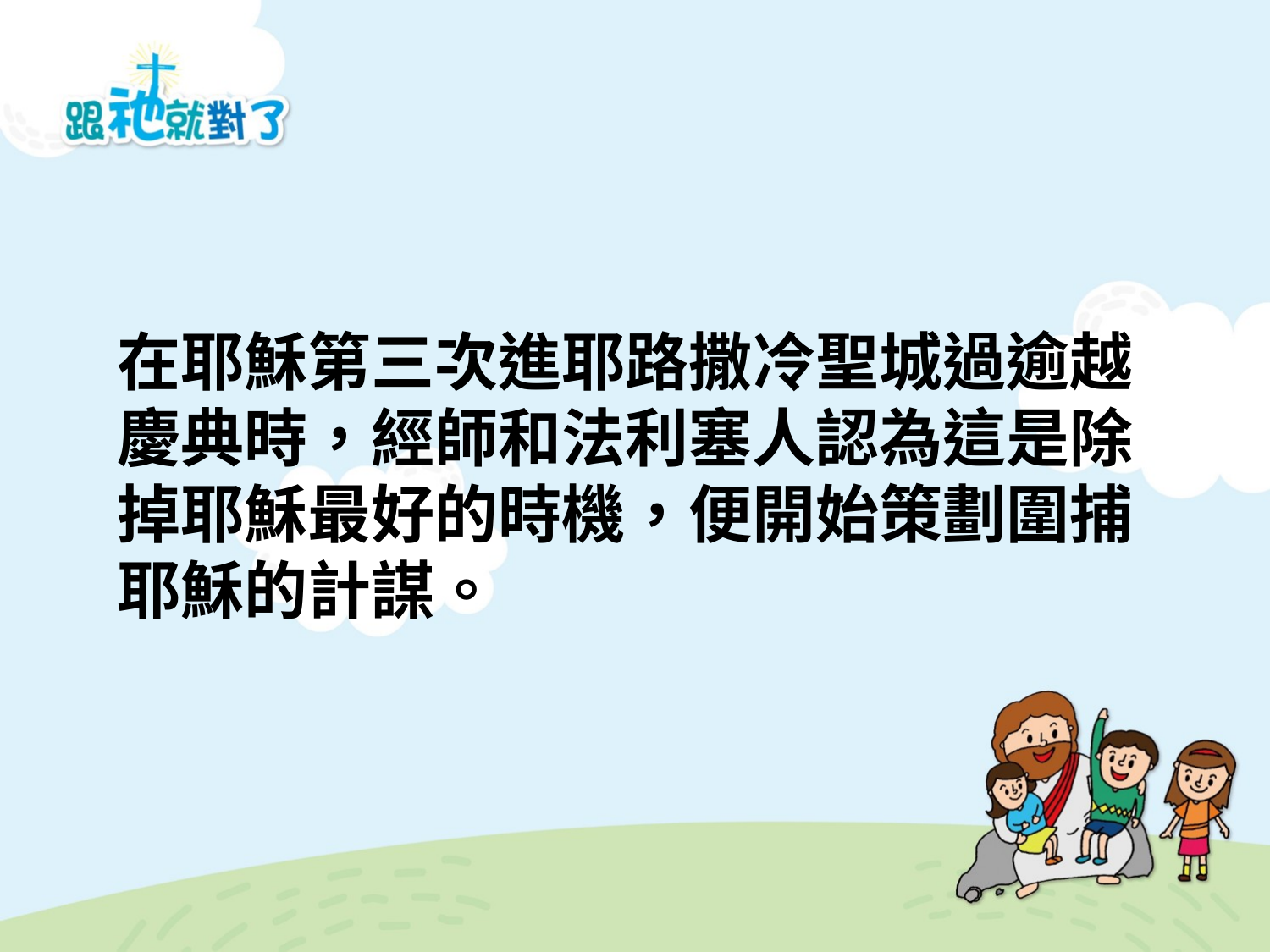

在耶穌第三次進耶路撒冷聖城過逾越慶典時，經師和法利塞人認為這是除掉耶穌最好的時機，便開始策劃圍捕耶穌的計謀。